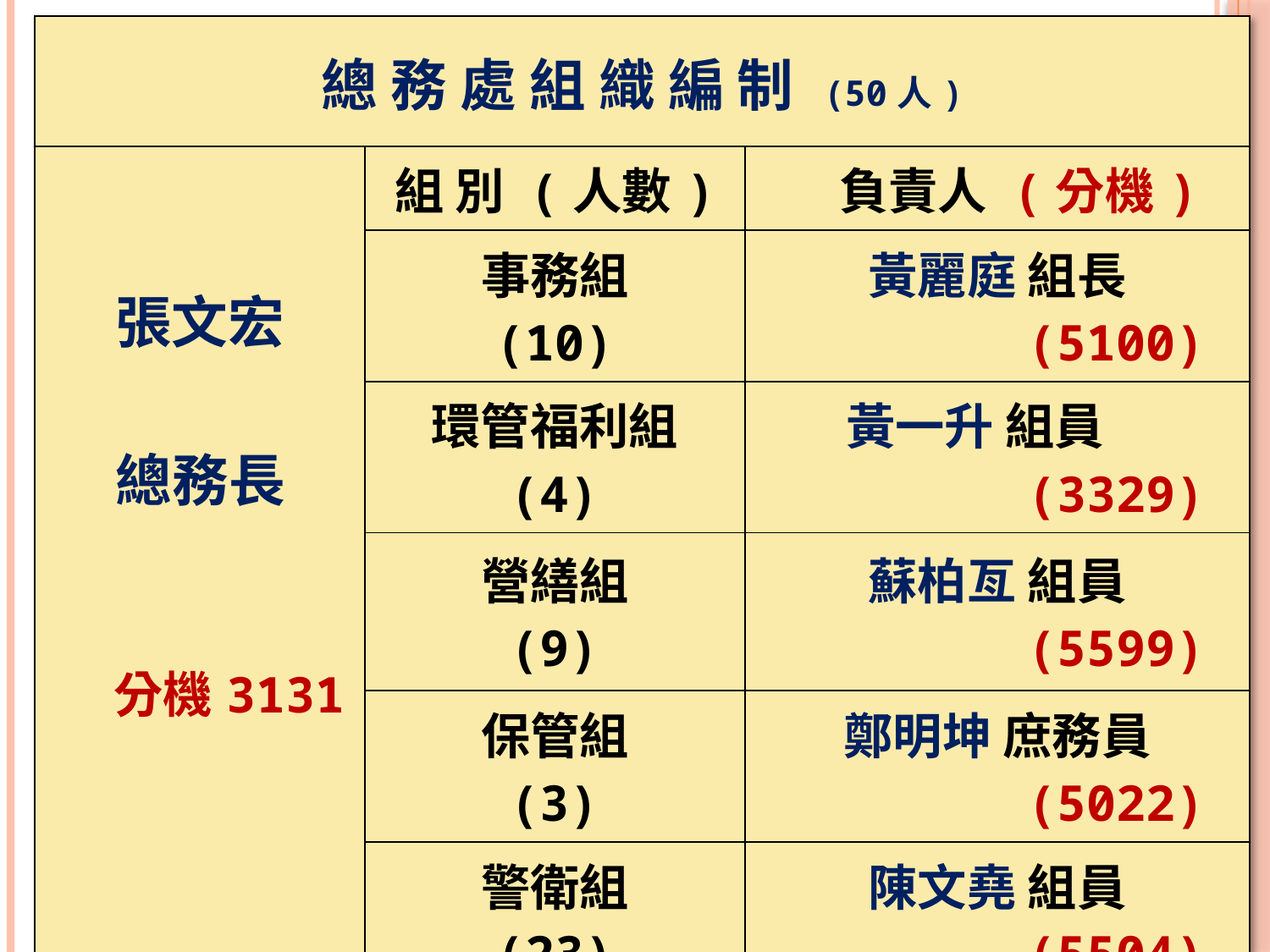

| 總 務 處 組 織 編 制 (50人) |  |  |
| --- | --- | --- |
| 張文宏 總務長 分機3131 | 組 別 (人數) | 負責人 (分機) |
|  | 事務組 (10) | 黃麗庭 組長 (5100) |
|  | 環管福利組 (4) | 黃一升 組員 (3329) |
|  | 營繕組 (9) | 蘇柏亙 組員 (5599) |
|  | 保管組 (3) | 鄭明坤 庶務員 (5022) |
|  | 警衛組 (23) | 陳文堯 組員 (5504) |
#
3